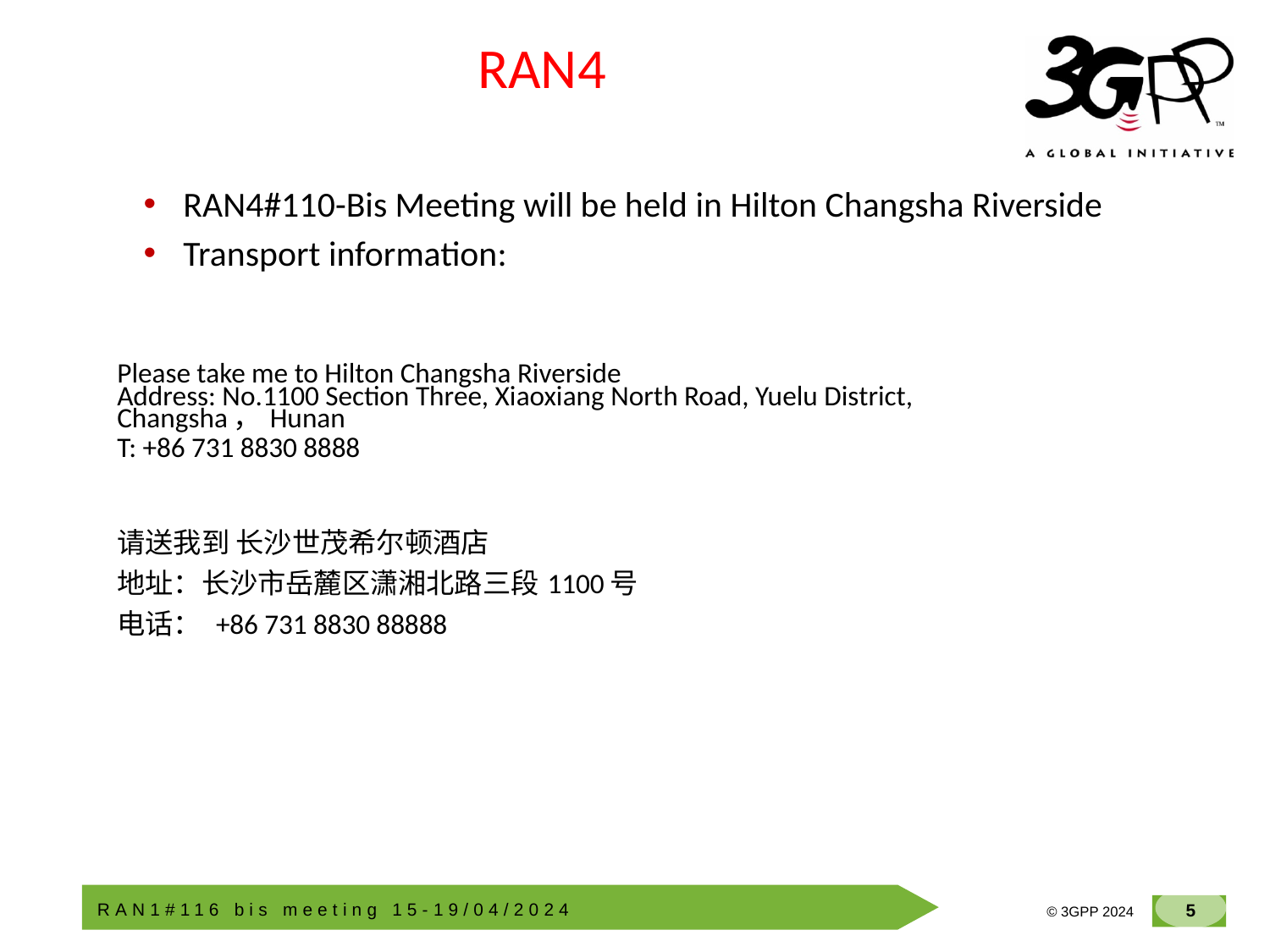

# RAN4
RAN4#110-Bis Meeting will be held in Hilton Changsha Riverside
Transport information:

| Please take me to Hilton Changsha Riverside Address: No.1100 Section Three, Xiaoxiang North Road, Yuelu District, Changsha，Hunan T: +86 731 8830 8888 请送我到 长沙世茂希尔顿酒店 地址：长沙市岳麓区潇湘北路三段1100号 电话： +86 731 8830 88888 |
| --- |